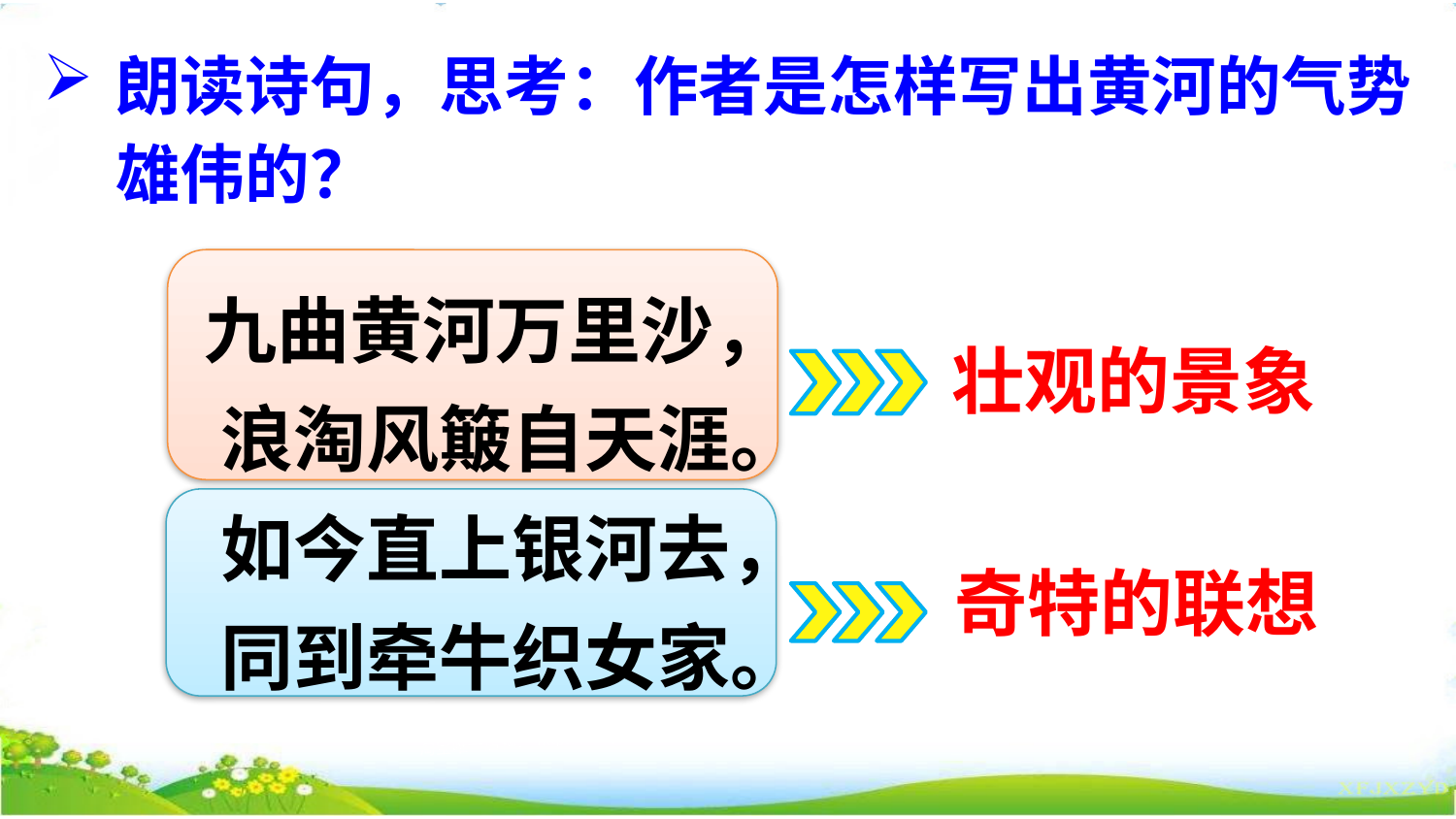

朗读诗句，思考：作者是怎样写出黄河的气势雄伟的？
仅在淘宝销售
小凤教学
仅在淘宝店铺销售：https://shop488691149.taobao.com
https://shop488691149.taobao.com
小凤教学资源店
微信：XFJXZYD
小凤教学
小凤教学
小凤教学
小凤教学资源店
小凤教学资源店
小凤教学资源店
微信：XFJXZYD
小凤教学

九曲黄河万里沙，
 浪淘风簸自天涯。
 如今直上银河去，
 同到牵牛织女家。
https://shop488691149.taobao.com
微信：XFJXZYD
小凤教学资源店
微信：XFJXZYD
微信：XFJXZYD
小凤教学
微信：XFJXZYD
小凤教学资源店
小凤教学
https://shop488691149.taobao.com
https://shop488691149.taobao.com
https://shop488691149.taobao.com
小凤教学资源店
盗用小凤课件可耻
小凤教学资源店
https://shop488691149.taobao.com
小凤教学资源店
小凤教学
壮观的景象
https://shop488691149.taobao.com
小凤教学资源店
微信：XFJXZYD
https://shop488691149.taobao.com

小凤制作
小凤教学
小凤教学资源店
https://shop488691149.taobao.com
小凤教学
https://shop488691149.taobao.com
https://shop488691149.taobao.com
小凤教学资源店
鄙视盗用小凤课件
小凤教学资源店
https://shop488691149.taobao.com
微信：XFJXZYD
小凤教学
小凤教学
https://shop488691149.taobao.com
小凤教学资源店
小凤教学资源店
唯一店铺
小凤教学资源店
https://shop488691149.taobao.com
小凤教学
微信：XFJXZYD

鄙视盗用小凤课件
https://shop488691149.taobao.com
盗用小凤课件可耻
微信：XFJXZYD
小凤教学
小凤教学
https://shop488691149.taobao.com
小凤教学
淘宝店铺https://shop488691149.taobao.com
小凤教学
微信：XFJXZYD
小凤教学资源店
https://shop488691149.taobao.com
奇特的联想
微信：XFJXZYD
小凤教学
小凤教学资源店
小凤教学
https://shop488691149.taobao.com
淘宝店铺：小凤教学资源店

小凤教学资源店
微信：XFJXZYD
微信：XFJXZYD
小凤教学资源店
盗用小凤课件可耻
鄙视盗用小凤课件
小凤教学资源店
小凤教学资源店
小凤教学资源店
小凤教学资源店
小凤教学资源店
微信：XFJXZYD
小凤教学资源店
小凤教学
小凤教学
小凤教学
盗用小凤课件可耻
淘宝店铺：https://shop488691149.taobao.com
淘宝唯一店铺：https://shop488691149.taobao.com